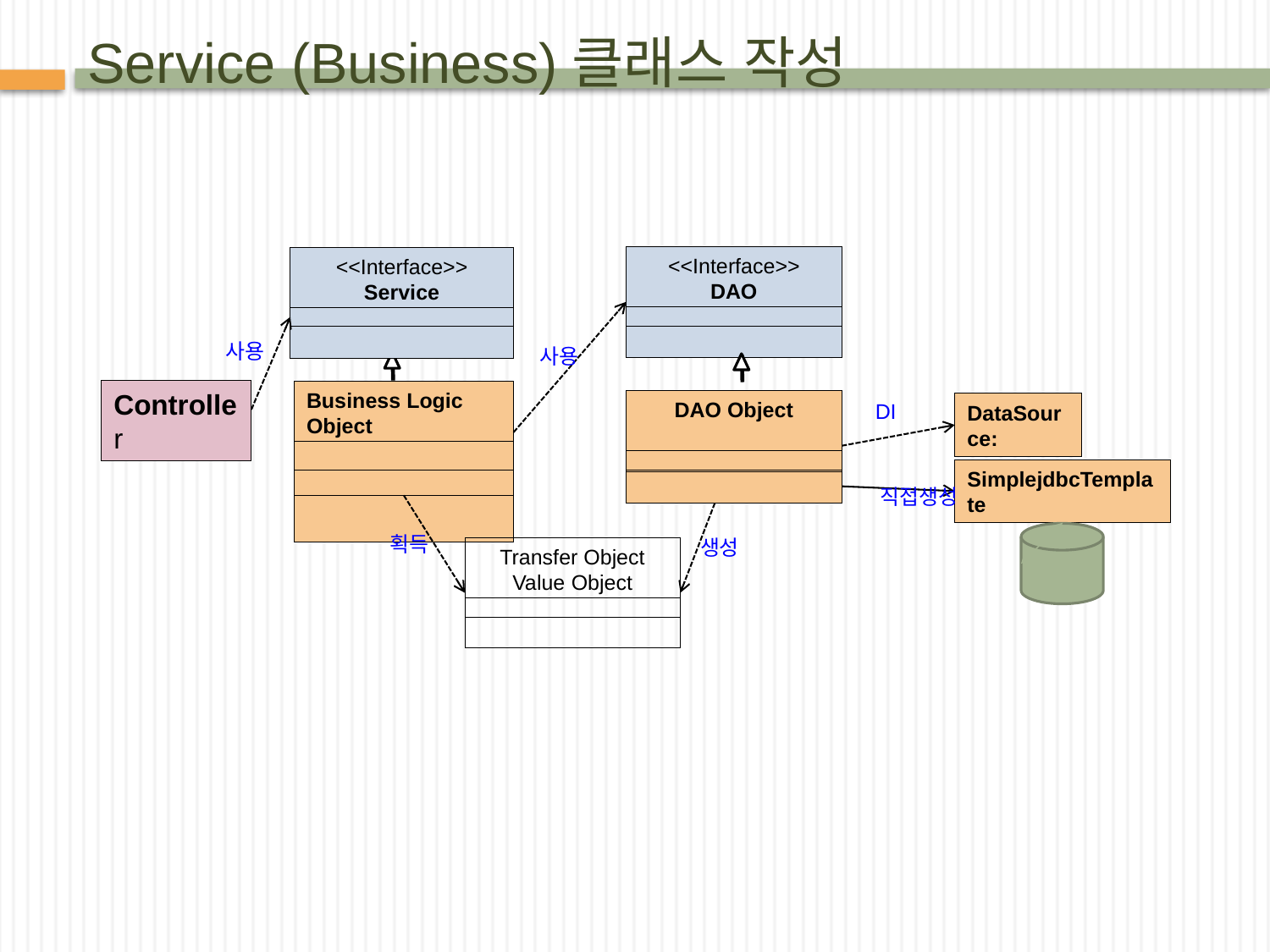

# Service (Business)클래스 작성
<<Interface>>
DAO

<<Interface>>
Service

사용
사용

Controller
Business Logic Object
Service Logic Object

DAO Object

DI
DataSource:
SimplejdbcTemplate
직접생성

획득
생성
Transfer Object
Value Object